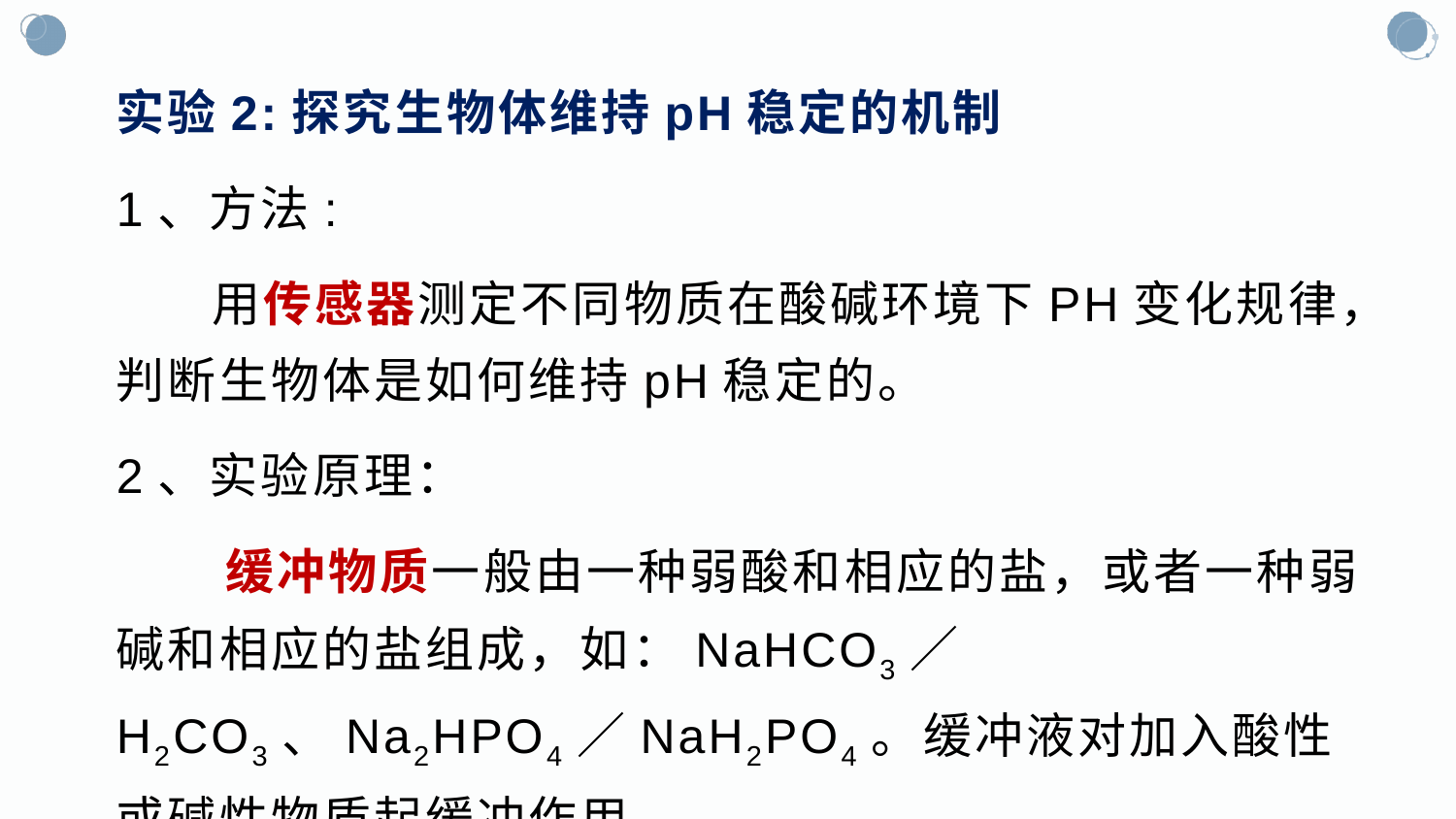

实验2:探究生物体维持pH稳定的机制
1、方法:
      用传感器测定不同物质在酸碱环境下PH变化规律，判断生物体是如何维持pH稳定的。
2、实验原理：
       缓冲物质一般由一种弱酸和相应的盐，或者一种弱碱和相应的盐组成，如：NaHCO3／H2CO3、Na2HPO4／NaH2PO4。缓冲液对加入酸性或碱性物质起缓冲作用。